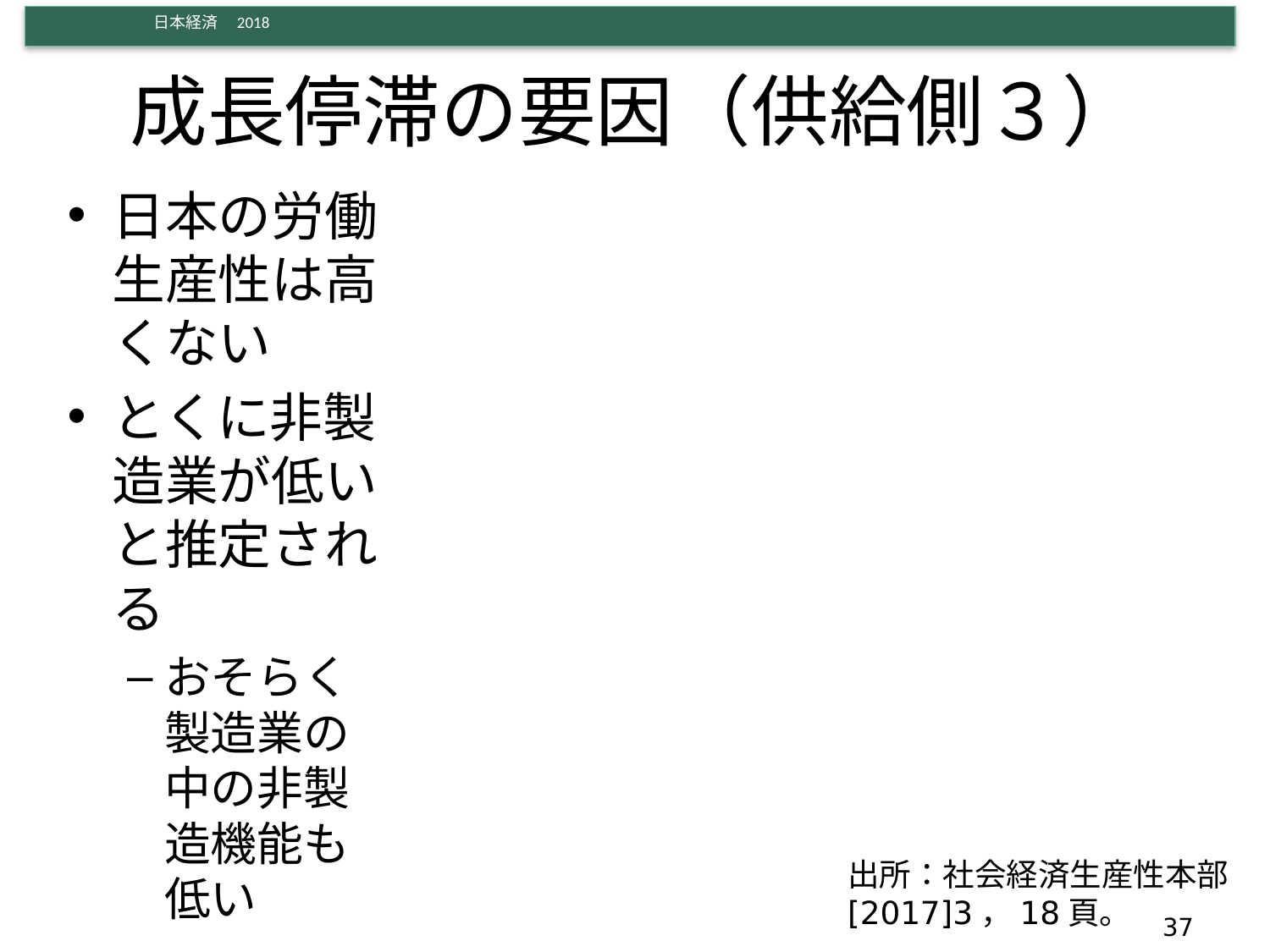

# 成長停滞の要因（供給側３）
日本の労働生産性は高くない
とくに非製造業が低いと推定される
おそらく製造業の中の非製造機能も低い
出所：社会経済生産性本部[2017]3，18頁。
37